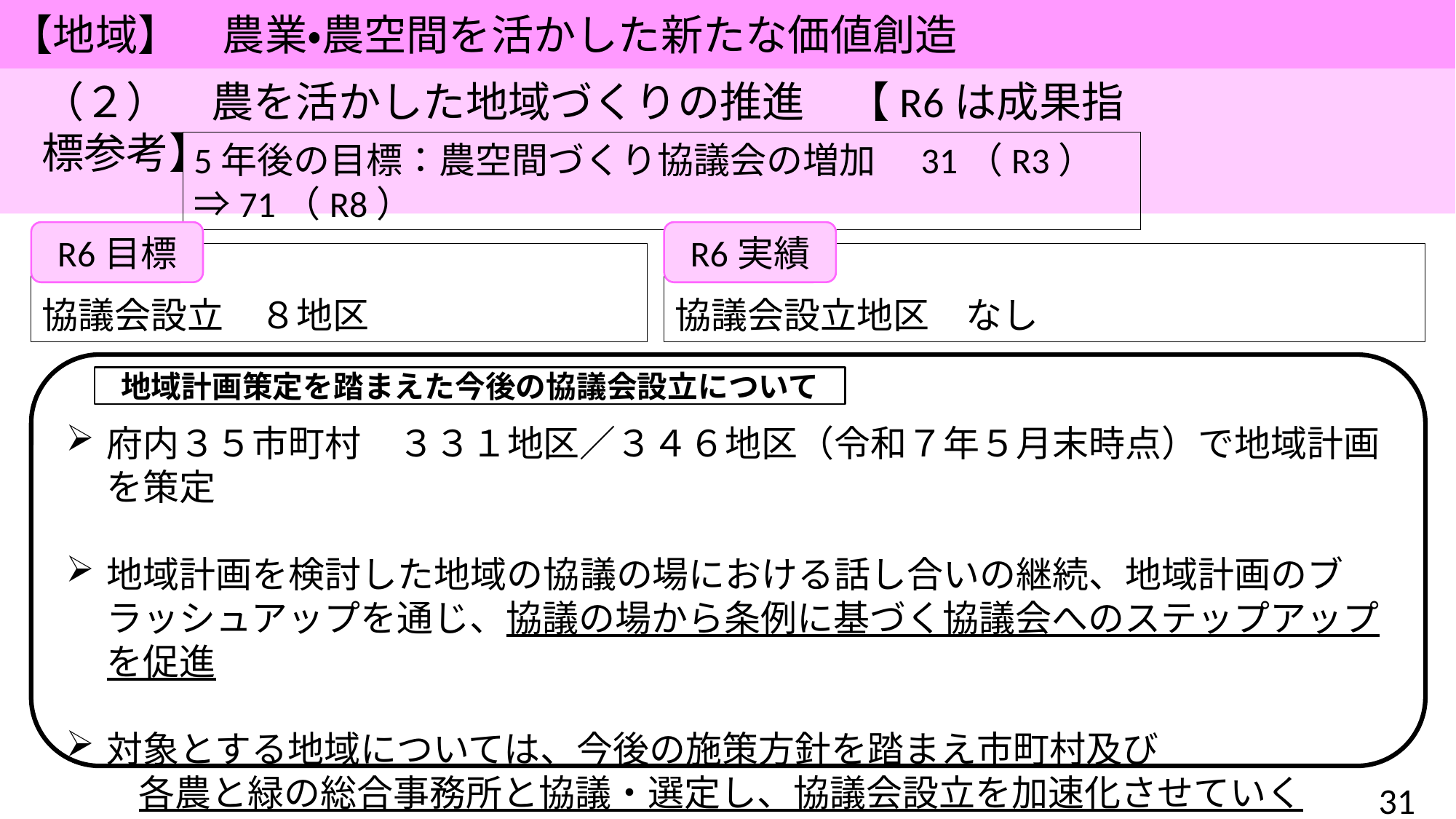

【地域】　農業・農空間を活かした新たな価値創造

（２）　農を活かした地域づくりの推進　【R6は成果指標参考】
5年後の目標：農空間づくり協議会の増加　31（R3）⇒71（R8）
R6目標
R6実績

協議会設立地区　なし

協議会設立　８地区

地域計画策定を踏まえた今後の協議会設立について
府内３５市町村　３３１地区／３４６地区（令和７年５月末時点）で地域計画を策定

地域計画を検討した地域の協議の場における話し合いの継続、地域計画のブラッシュアップを通じ、協議の場から条例に基づく協議会へのステップアップを促進

対象とする地域については、今後の施策方針を踏まえ市町村及び
　　各農と緑の総合事務所と協議・選定し、協議会設立を加速化させていく
31